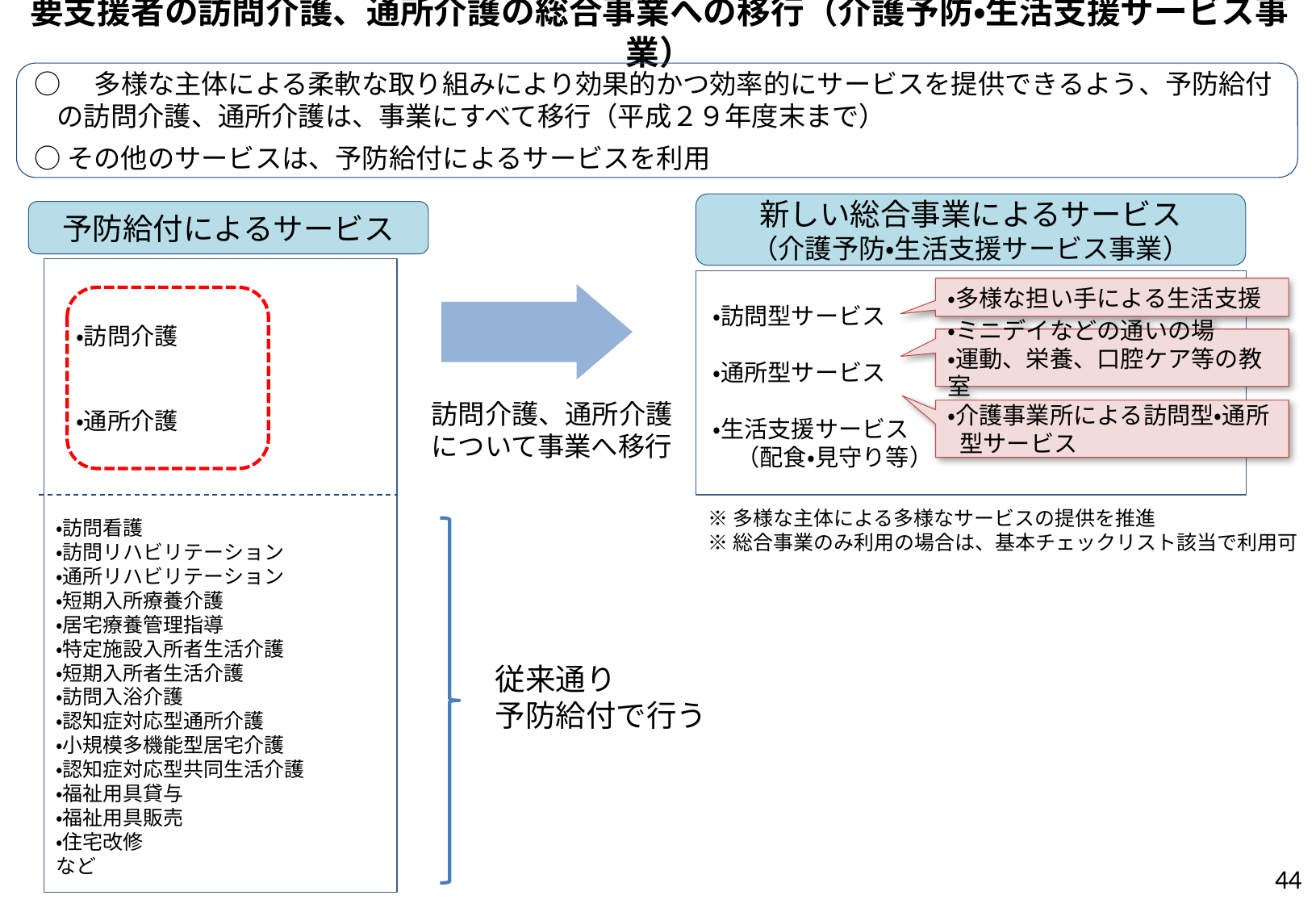

# 要支援者の訪問介護、通所介護の総合事業への移行（介護予防・生活支援サービス事業）
○　多様な主体による柔軟な取り組みにより効果的かつ効率的にサービスを提供できるよう、予防給付の訪問介護、通所介護は、事業にすべて移行（平成２９年度末まで）
○その他のサービスは、予防給付によるサービスを利用
新しい総合事業によるサービス
（介護予防・生活支援サービス事業）
予防給付によるサービス

・訪問看護
・訪問リハビリテーション
・通所リハビリテーション
・短期入所療養介護
・居宅療養管理指導
・特定施設入所者生活介護
・短期入所者生活介護
・訪問入浴介護
・認知症対応型通所介護
・小規模多機能型居宅介護
・認知症対応型共同生活介護
・福祉用具貸与
・福祉用具販売
・住宅改修　　　　　　　　　　　など

・訪問型サービス

・通所型サービス

・生活支援サービス
　（配食・見守り等）

・多様な担い手による生活支援

・訪問介護

・通所介護
・ミニデイなどの通いの場
・運動、栄養、口腔ケア等の教室
訪問介護、通所介護
について事業へ移行
・介護事業所による訪問型・通所型サービス
※多様な主体による多様なサービスの提供を推進
※総合事業のみ利用の場合は、基本チェックリスト該当で利用可

従来通り
予防給付で行う
44